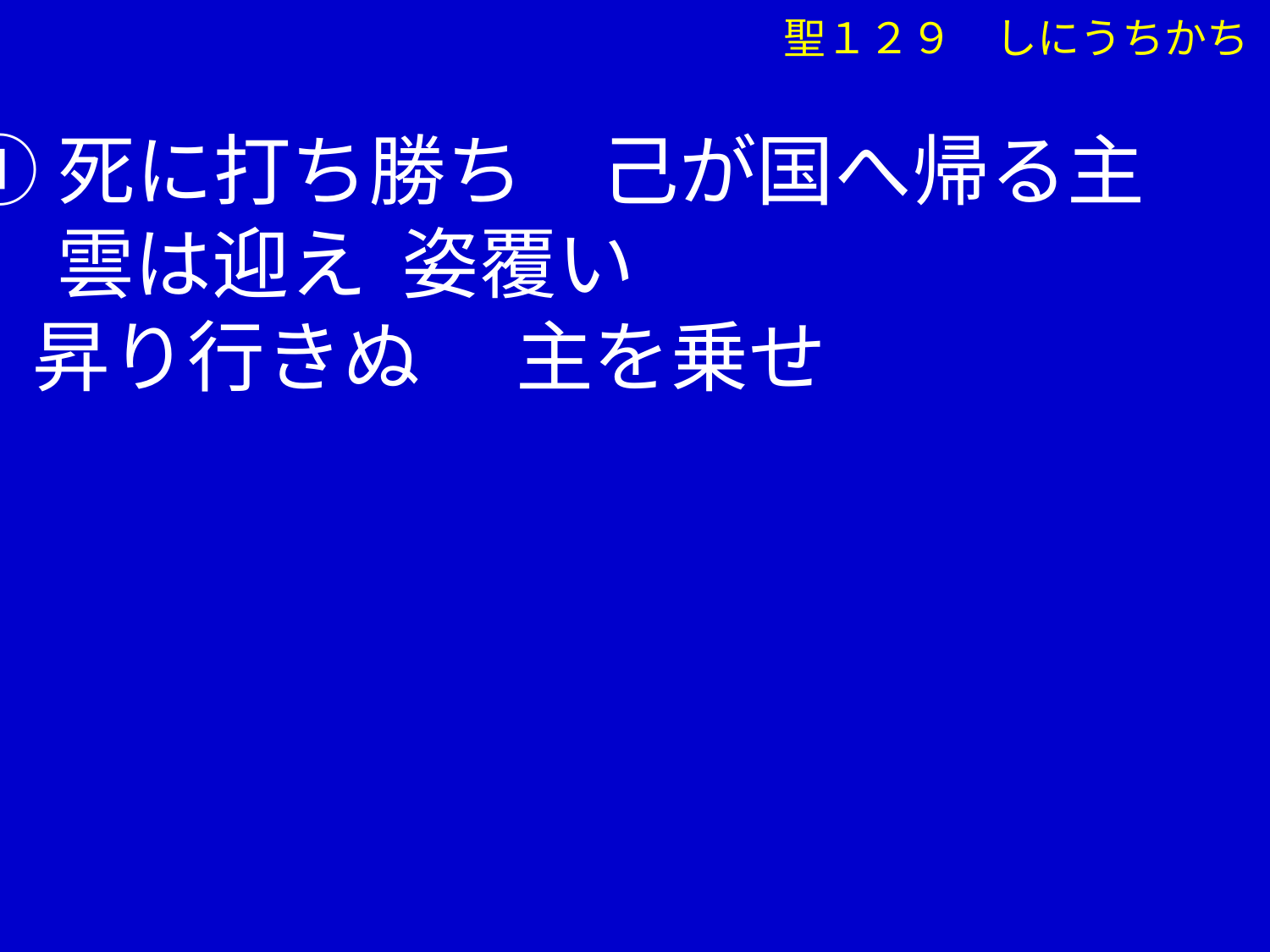

聖１２９　しにうちかち
①死に打ち勝ち　己が国へ帰る主
　 雲は迎え  姿覆い
   昇り行きぬ　 主を乗せ